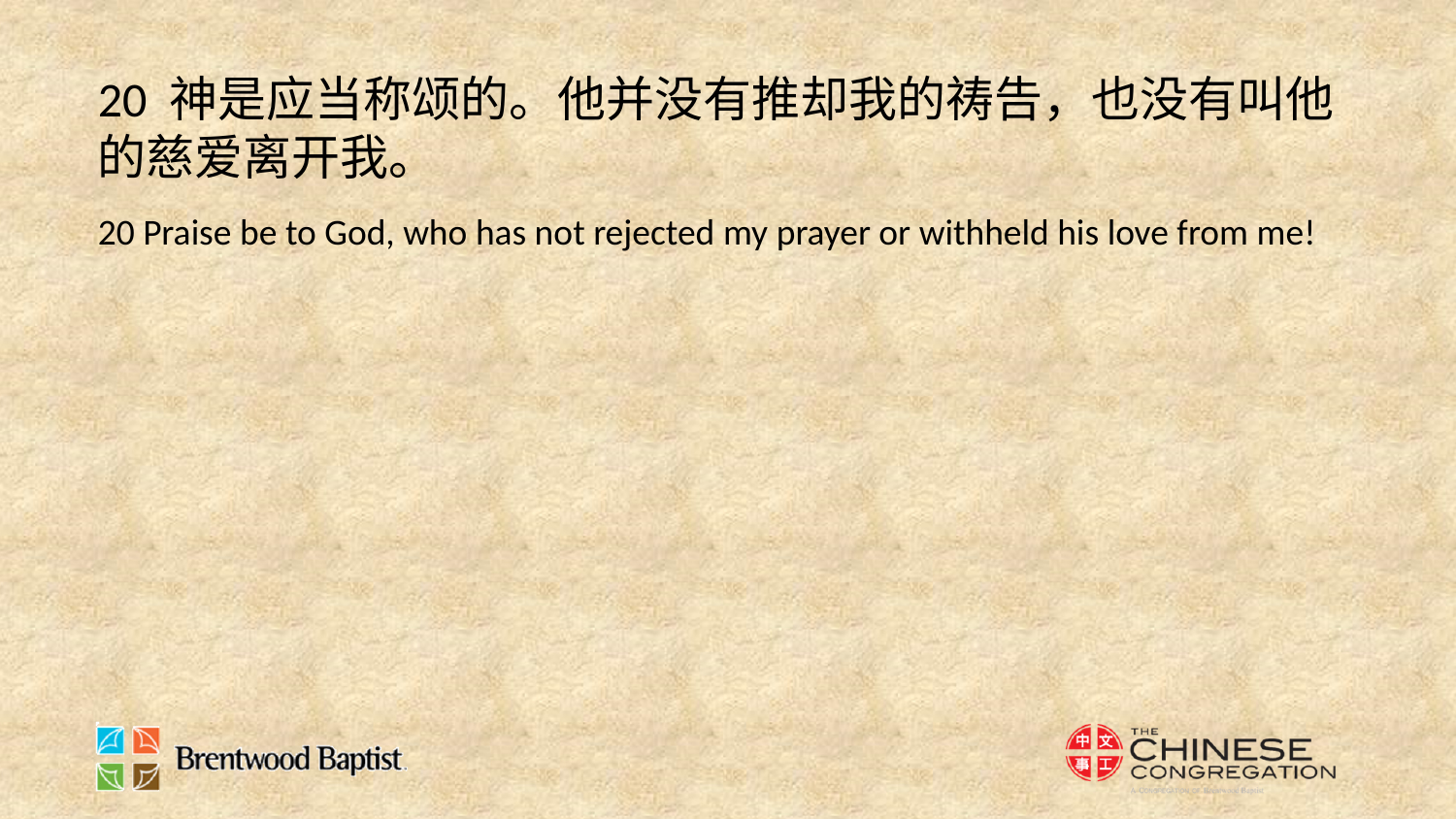

20 神是应当称颂的。他并没有推却我的祷告，也没有叫他的慈爱离开我。

20 Praise be to God, who has not rejected my prayer or withheld his love from me!